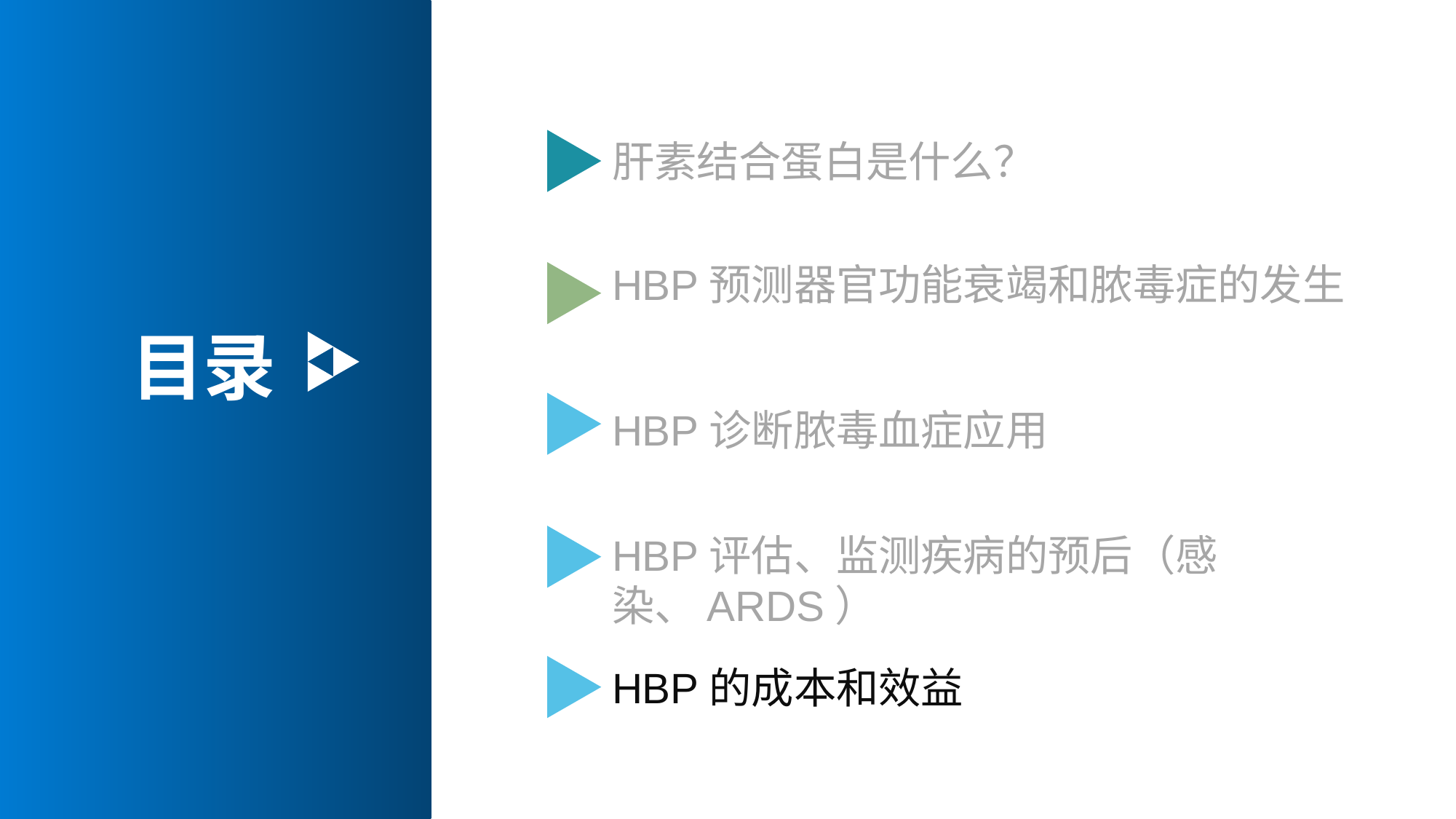

肝素结合蛋白是什么？

HBP预测器官功能衰竭和脓毒症的发生

目录

HBP诊断脓毒血症应用
HBP评估、监测疾病的预后（感染、ARDS）

HBP的成本和效益